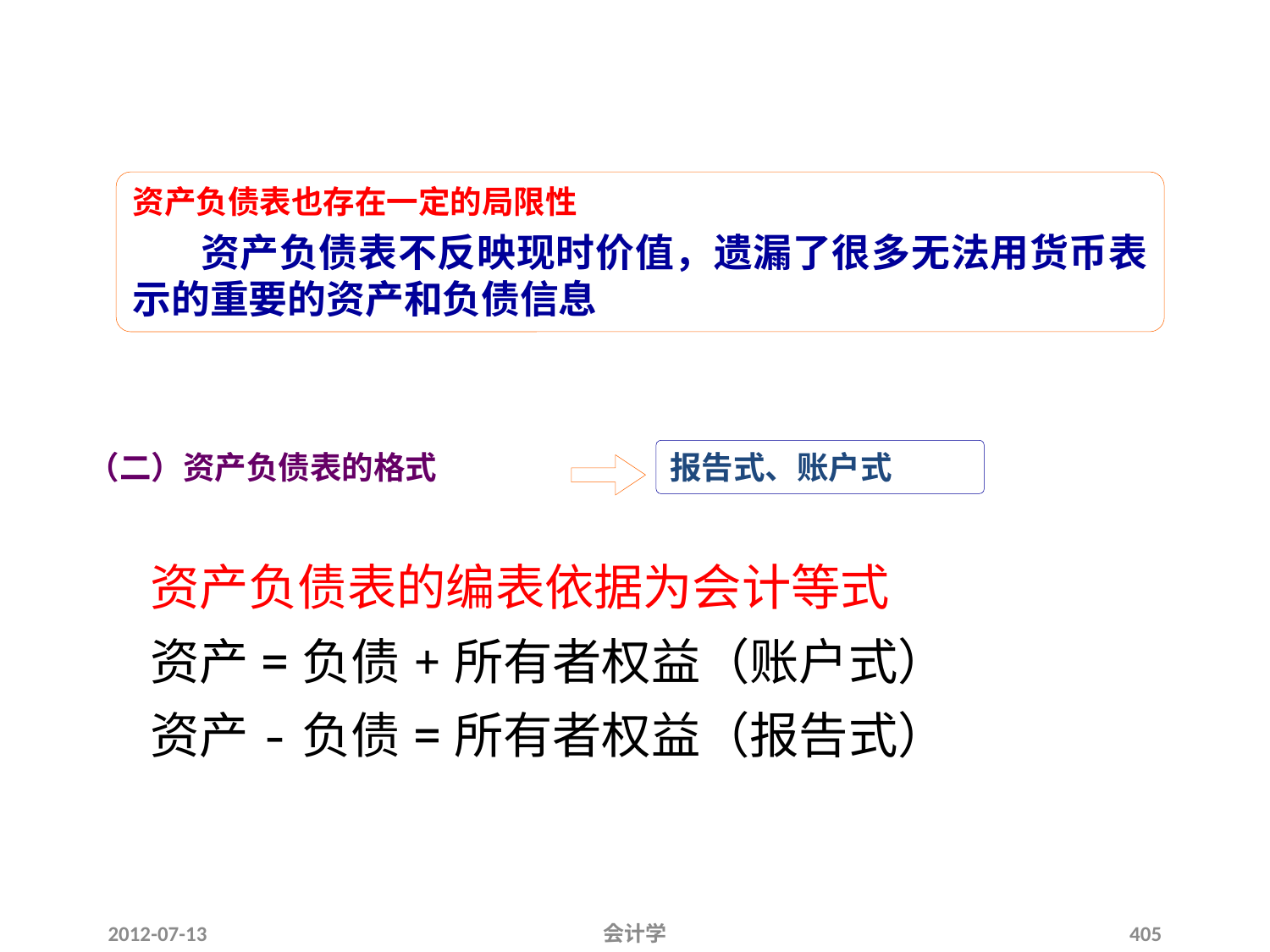

资产负债表也存在一定的局限性
      资产负债表不反映现时价值，遗漏了很多无法用货币表示的重要的资产和负债信息
（二）资产负债表的格式
报告式、账户式

资产负债表的编表依据为会计等式
资产=负债+所有者权益（账户式）
资产-负债=所有者权益（报告式）
2012-07-13
会计学
405